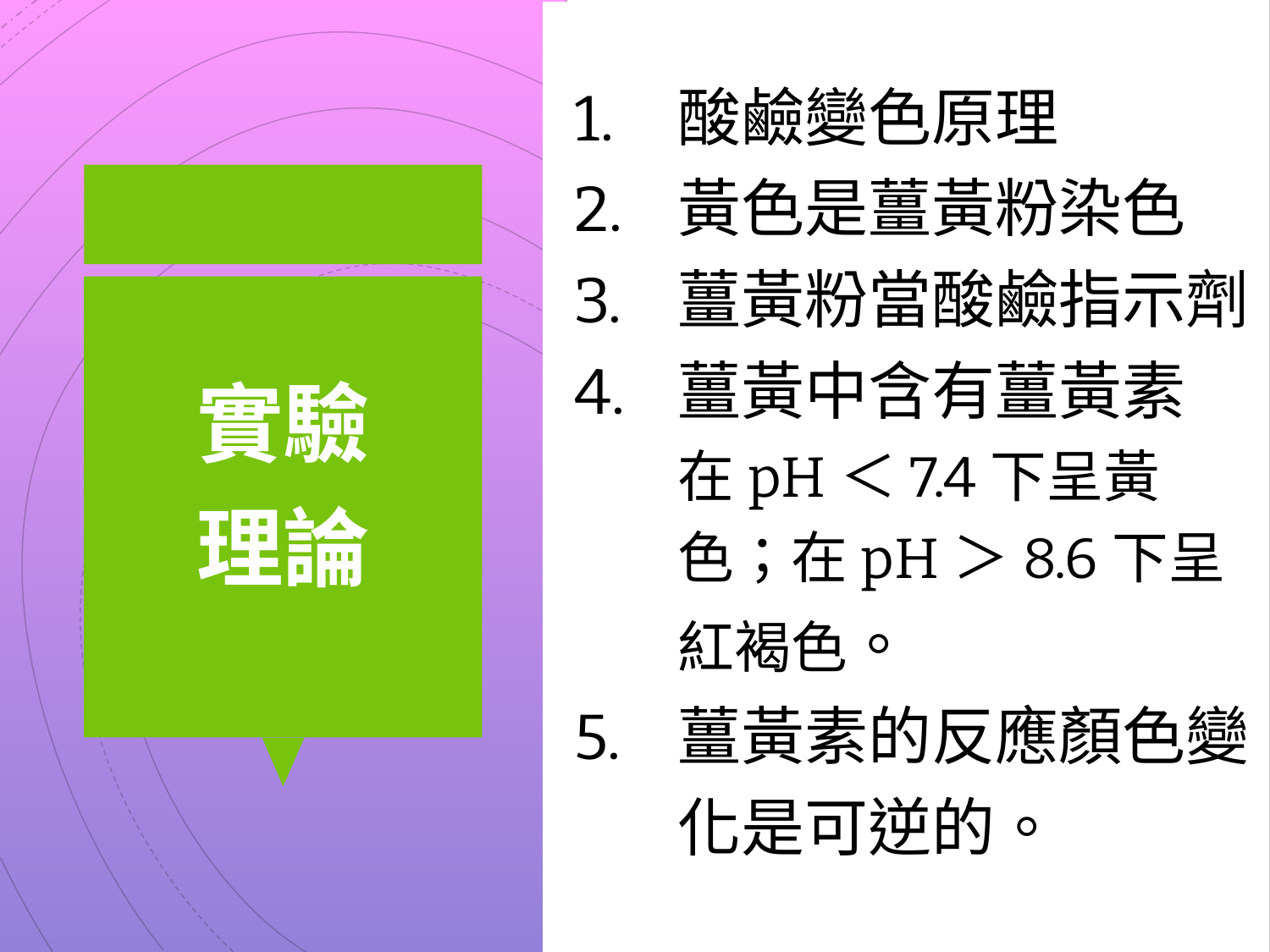

詹姆斯·柯里

碳酸氫鈉

酸鹼變色原理
黃色是薑黃粉染色
薑黃粉當酸鹼指示劑
薑黃中含有薑黃素  在pH＜7.4下呈黃色；在pH＞8.6下呈紅褐色。
薑黃素的反應顏色變化是可逆的。

# 實驗 理論